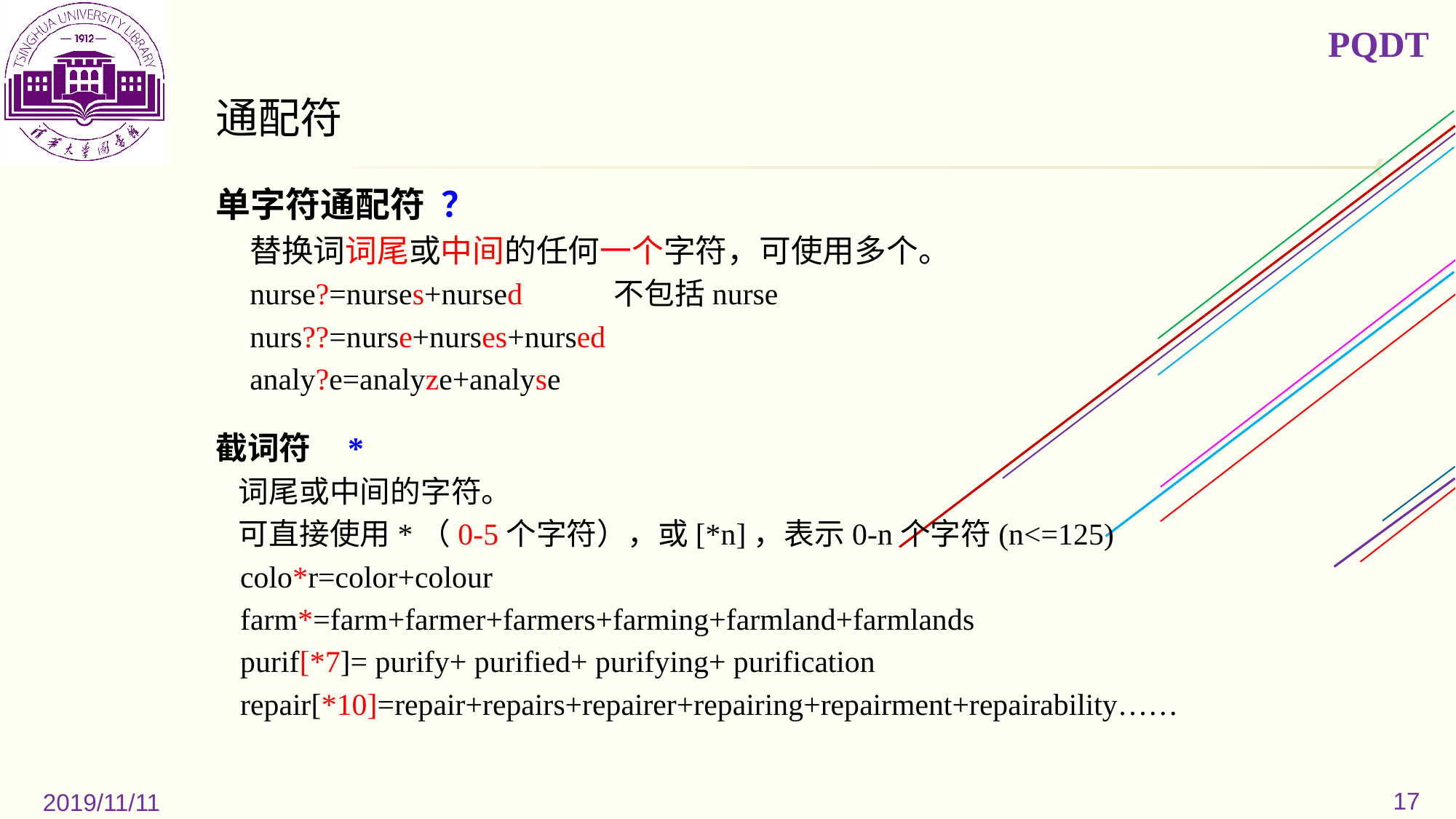

PQDT
通配符

单字符通配符  ？
替换词词尾或中间的任何一个字符，可使用多个。
nurse?=nurses+nursed           不包括nurse
nurs??=nurse+nurses+nursed
analy?e=analyze+analyse

截词符    *
词尾或中间的字符。
可直接使用*（0-5个字符），或[*n]，表示0-n个字符(n<=125)
colo*r=color+colour
farm*=farm+farmer+farmers+farming+farmland+farmlands
purif[*7]= purify+ purified+ purifying+ purification
repair[*10]=repair+repairs+repairer+repairing+repairment+repairability……

17
2019/11/11